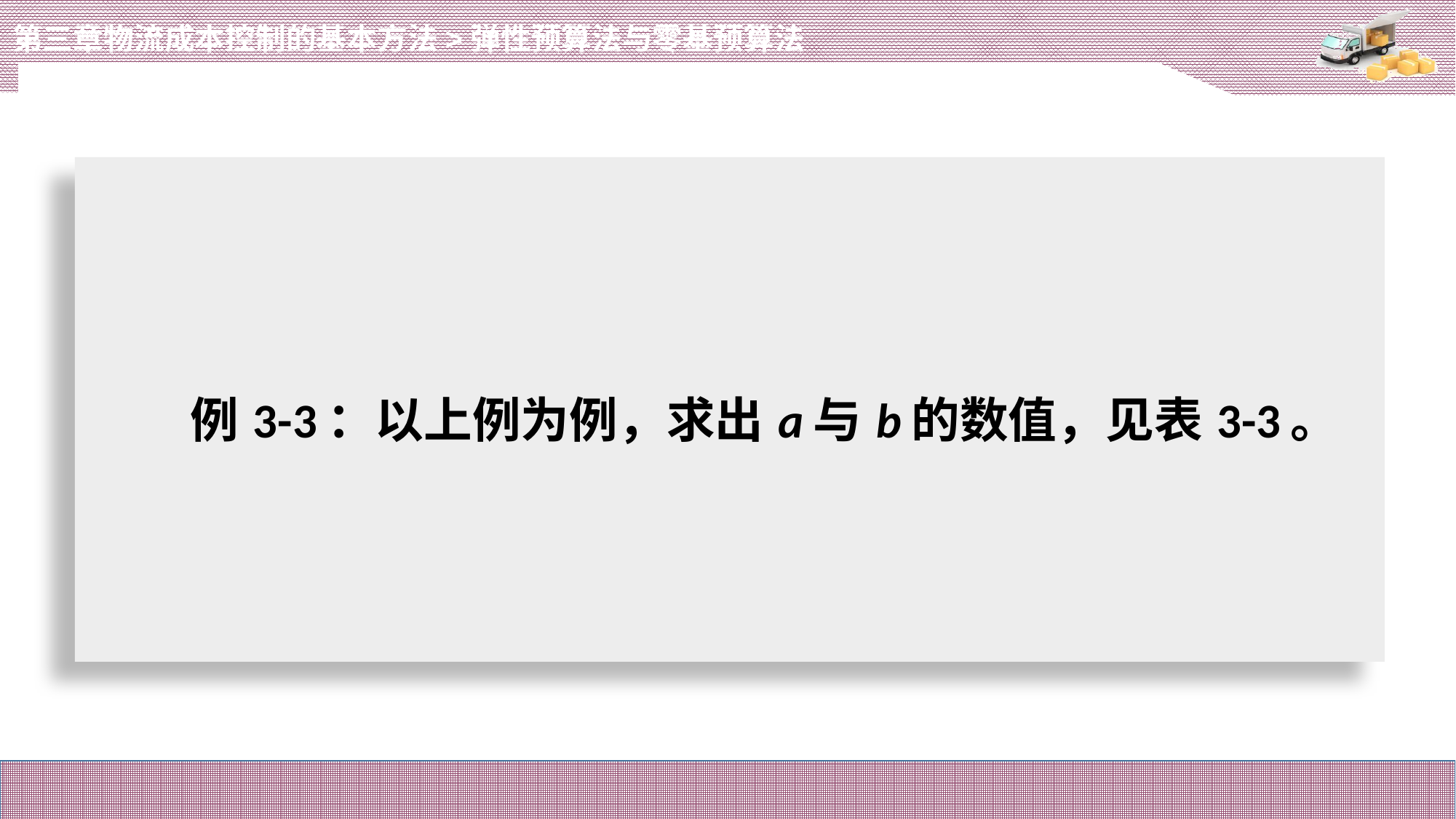

第三章物流成本控制的基本方法>弹性预算法与零基预算法
# 例3-3：以上例为例，求出a与b的数值，见表3-3。